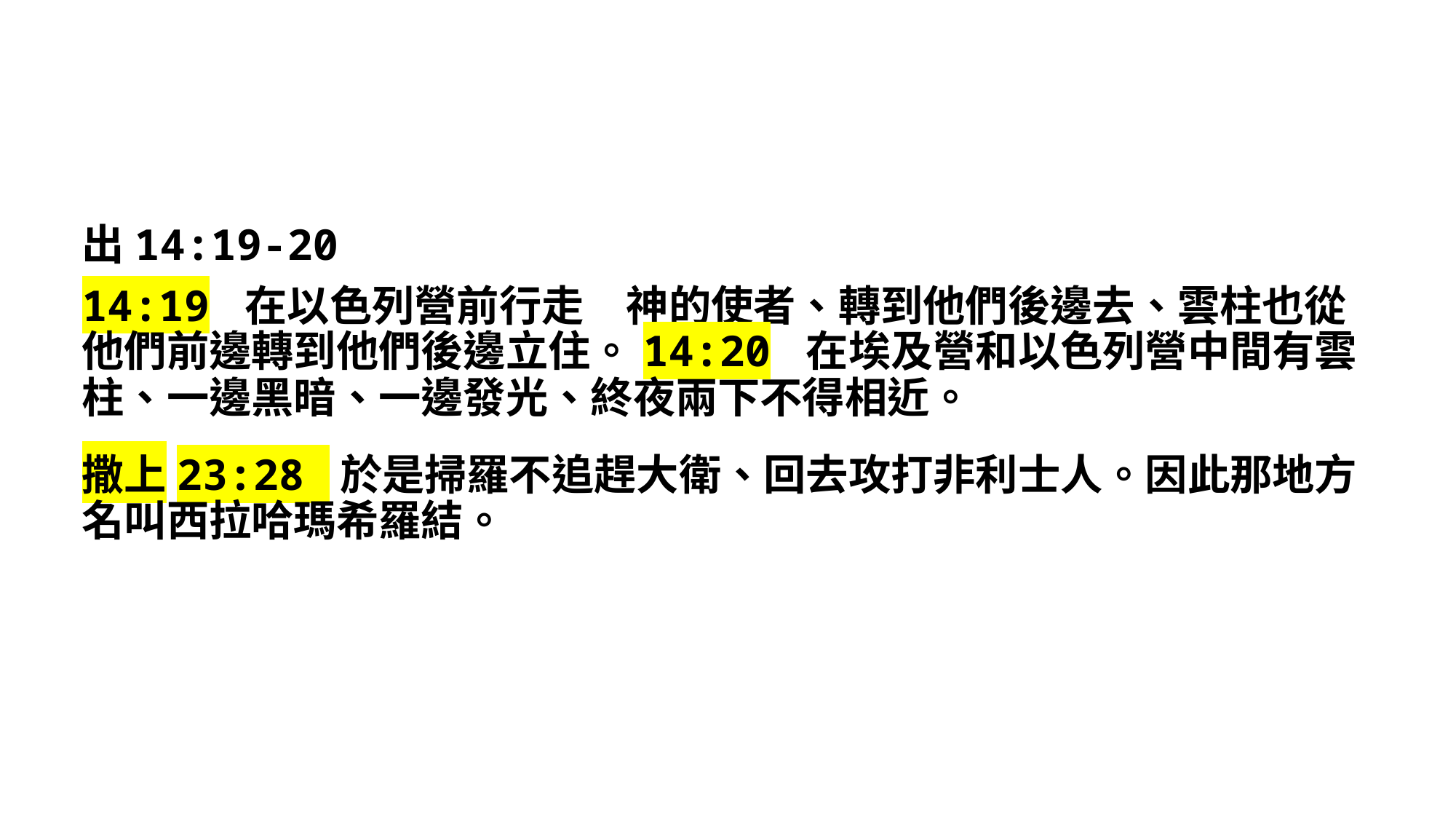

出14:19-20
14:19 在以色列營前行走　神的使者、轉到他們後邊去、雲柱也從他們前邊轉到他們後邊立住。14:20 在埃及營和以色列營中間有雲柱、一邊黑暗、一邊發光、終夜兩下不得相近。

撒上23:28 於是掃羅不追趕大衛、回去攻打非利士人。因此那地方名叫西拉哈瑪希羅結。